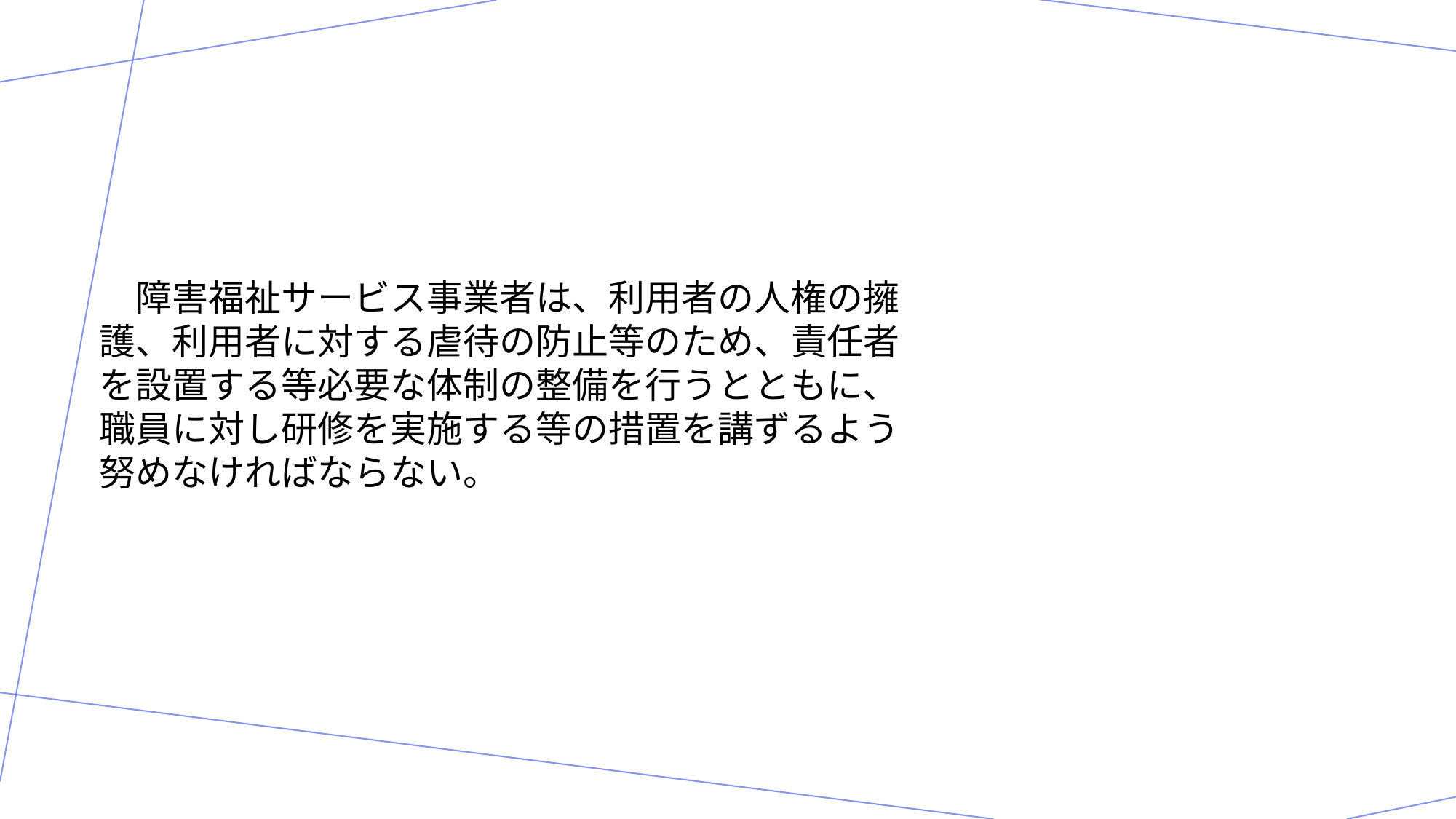

障害福祉サービス事業者は、利用者の人権の擁護、利用者に対する虐待の防止等のため、責任者を設置する等必要な体制の整備を行うとともに、職員に対し研修を実施する等の措置を講ずるよう努めなければならない。